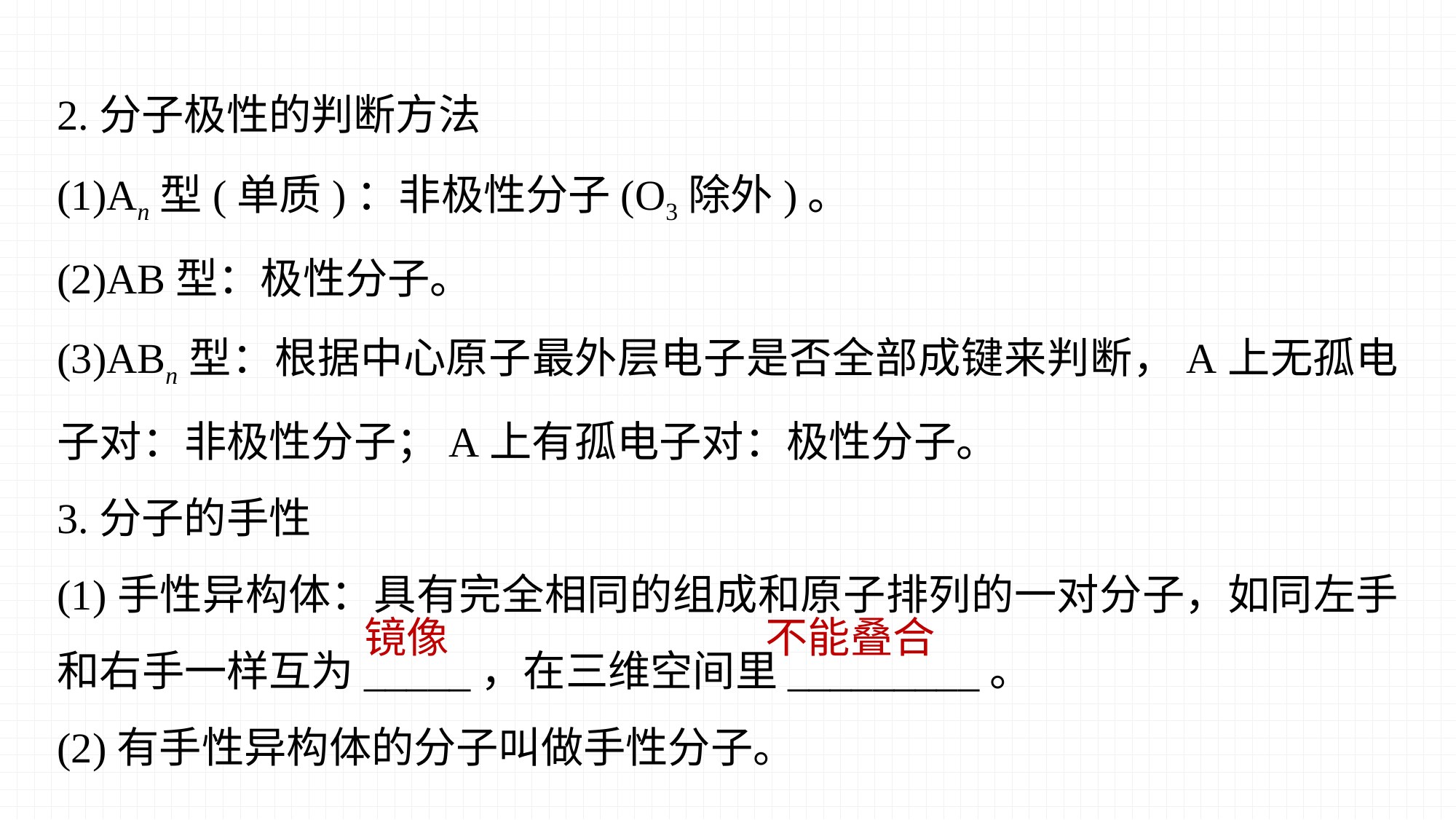

2.分子极性的判断方法
(1)An型(单质)：非极性分子(O3除外)。
(2)AB型：极性分子。
(3)ABn型：根据中心原子最外层电子是否全部成键来判断，A上无孤电子对：非极性分子；A上有孤电子对：极性分子。
3.分子的手性
(1)手性异构体：具有完全相同的组成和原子排列的一对分子，如同左手和右手一样互为_____，在三维空间里_________。
(2)有手性异构体的分子叫做手性分子。
镜像
不能叠合